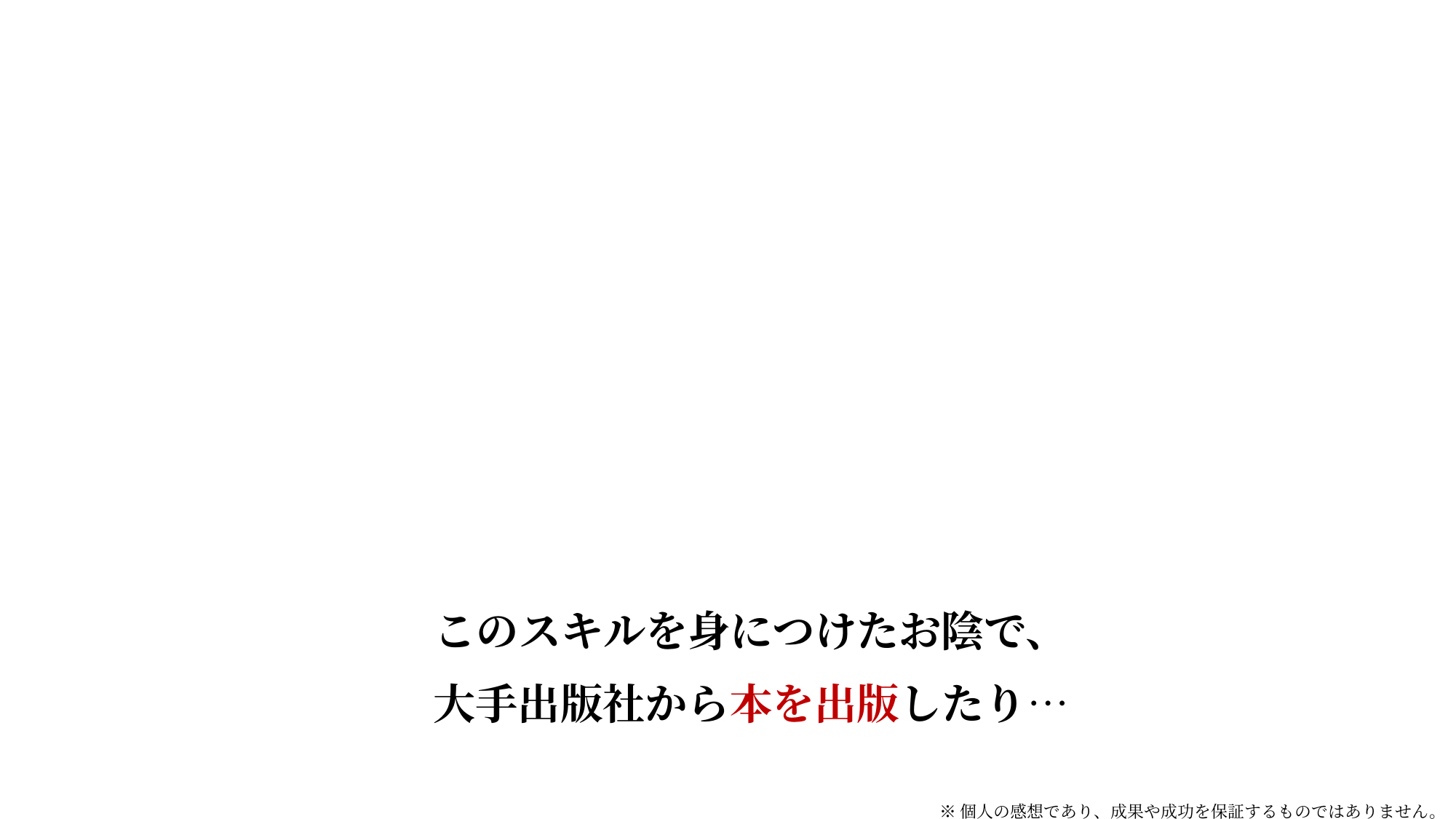

このスキルを身につけたお陰で、
大手出版社から本を出版したり…
※個人の感想であり、成果や成功を保証するものではありません。